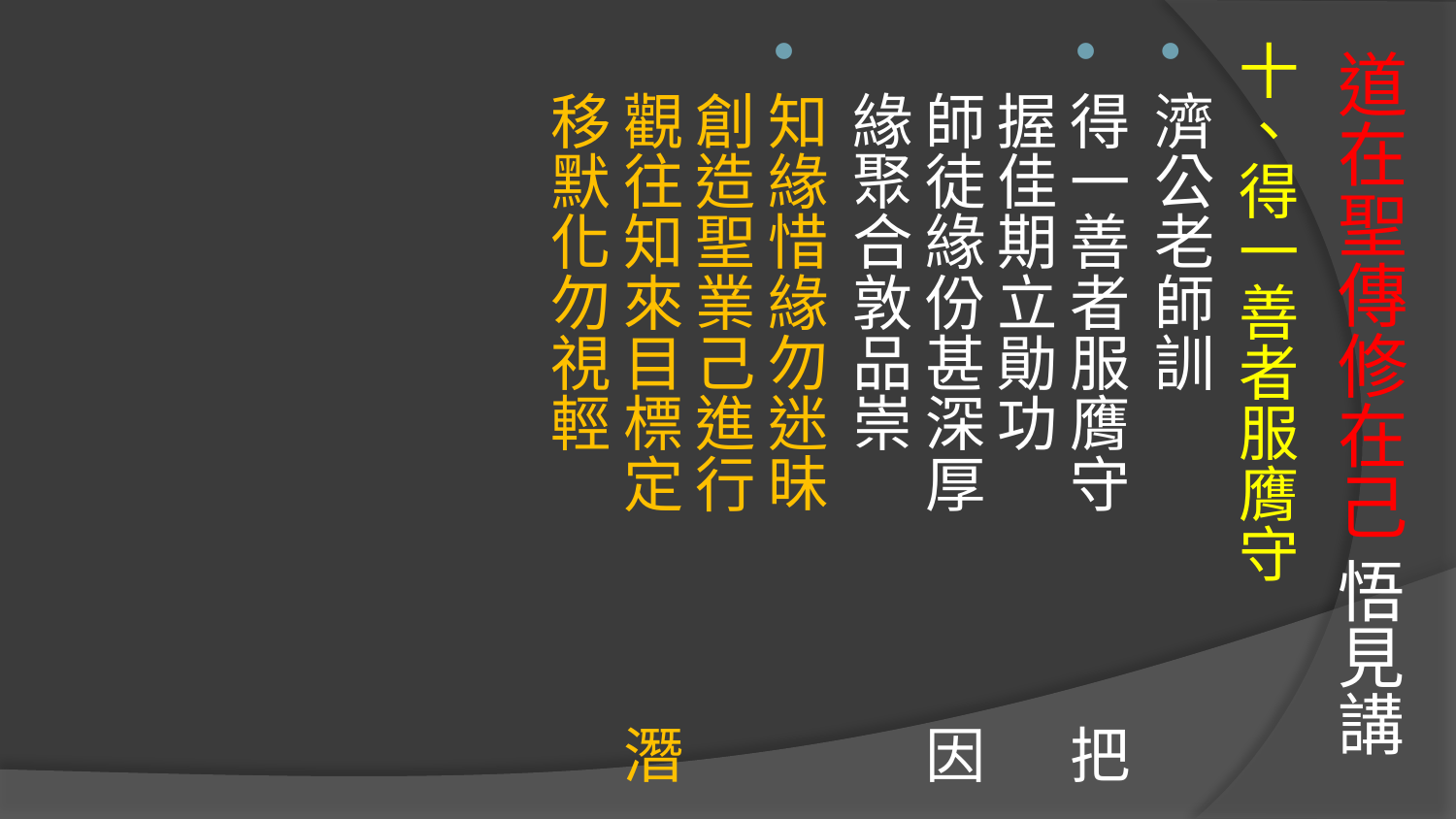

# 道在聖傳修在己 悟見講
十、得一善者服膺守
濟公老師訓
得一善者服膺守　           把握佳期立勛功
師徒緣份甚深厚　           因緣聚合敦品崇
知緣惜緣勿迷昧　            創造聖業己進行
觀往知來目標定　           潛移默化勿視輕